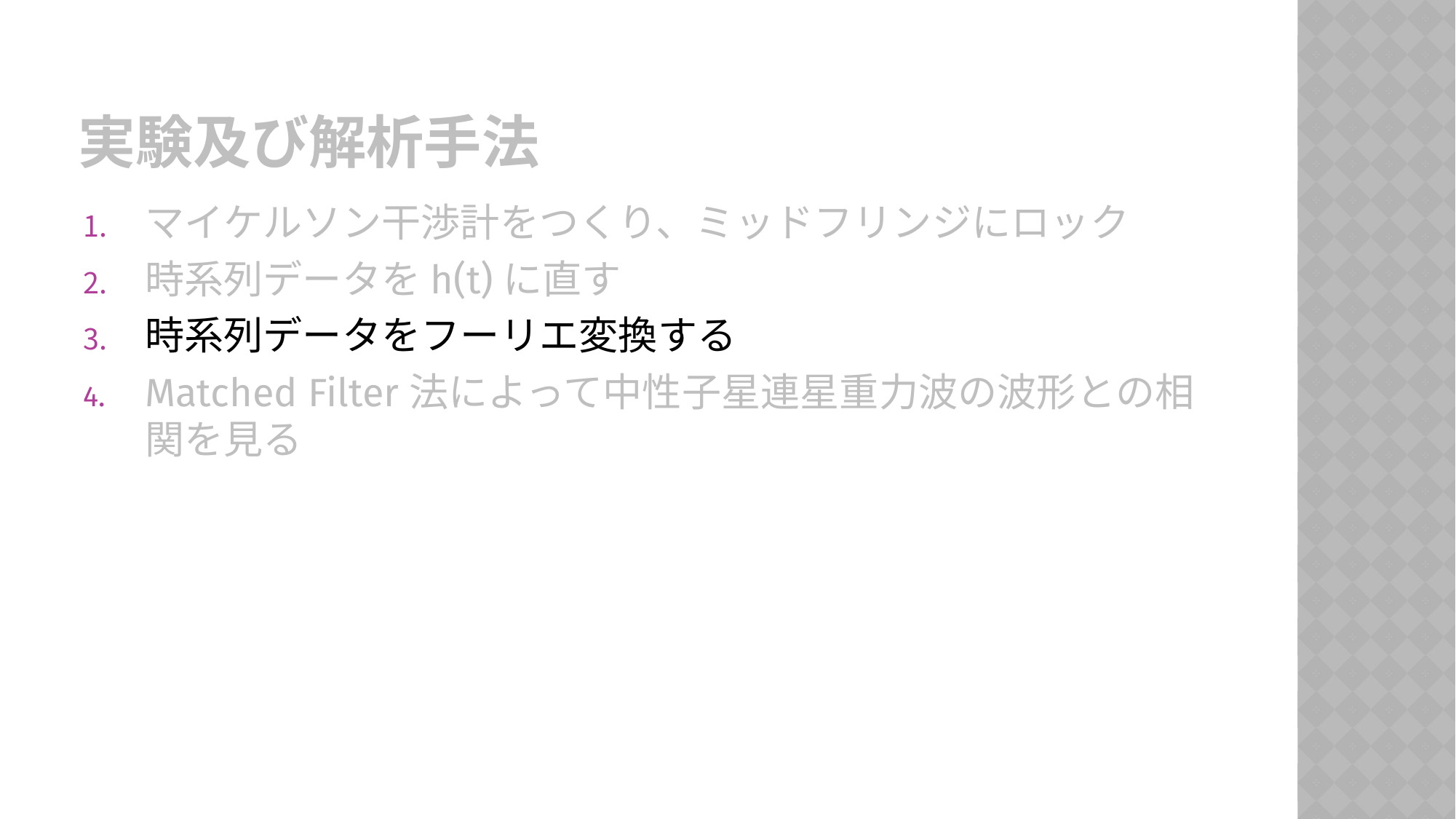

# 実験及び解析手法
マイケルソン干渉計をつくり、ミッドフリンジにロック
時系列データをh(t)に直す
時系列データをフーリエ変換する
Matched Filter法によって中性子星連星重力波の波形との相関を見る